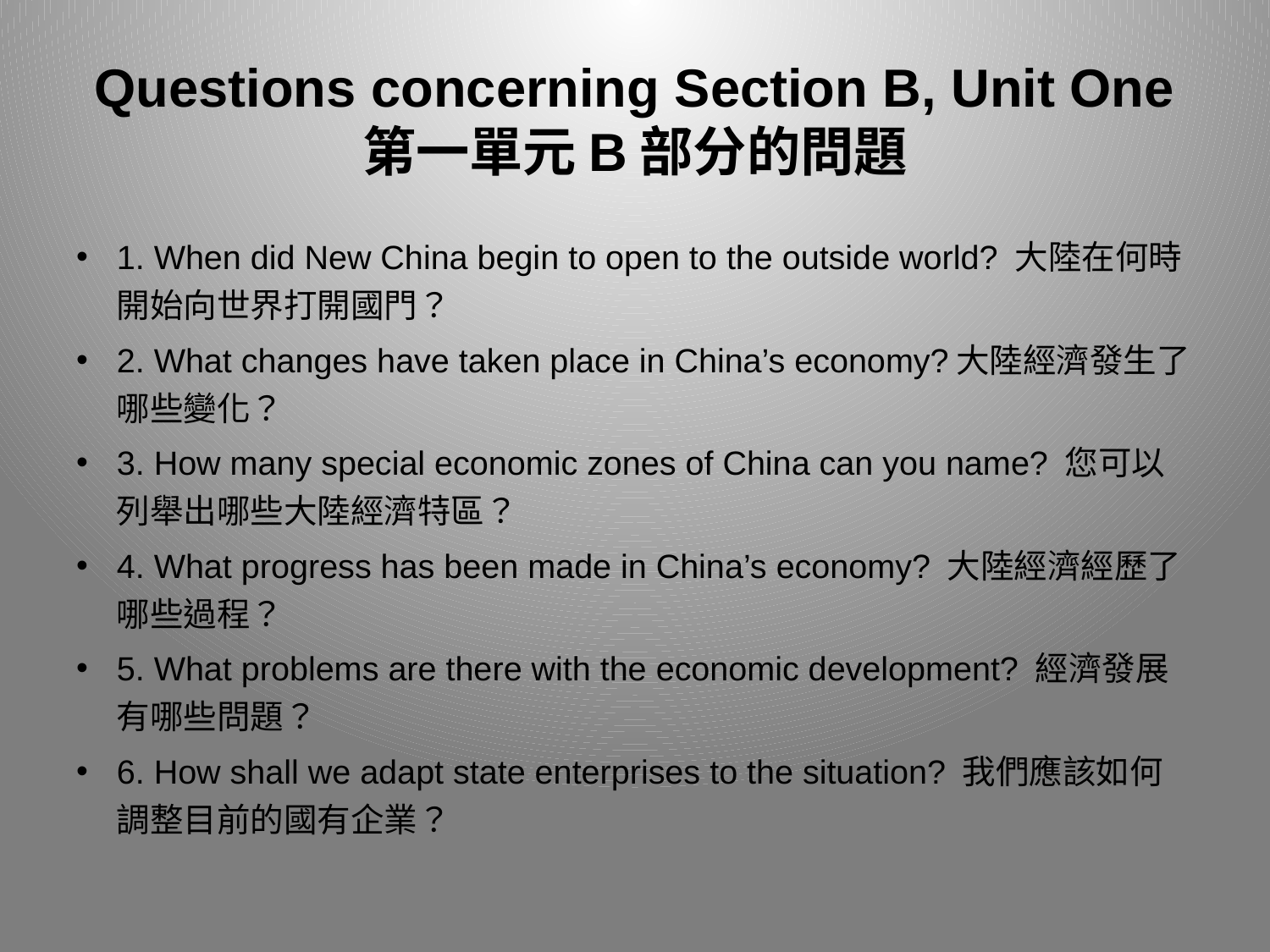

# Questions concerning Section B, Unit One 第一單元B部分的問題
1. When did New China begin to open to the outside world? 大陸在何時開始向世界打開國門？
2. What changes have taken place in China’s economy?大陸經濟發生了哪些變化？
3. How many special economic zones of China can you name? 您可以列舉出哪些大陸經濟特區？
4. What progress has been made in China’s economy? 大陸經濟經歷了哪些過程？
5. What problems are there with the economic development? 經濟發展有哪些問題？
6. How shall we adapt state enterprises to the situation? 我們應該如何調整目前的國有企業？